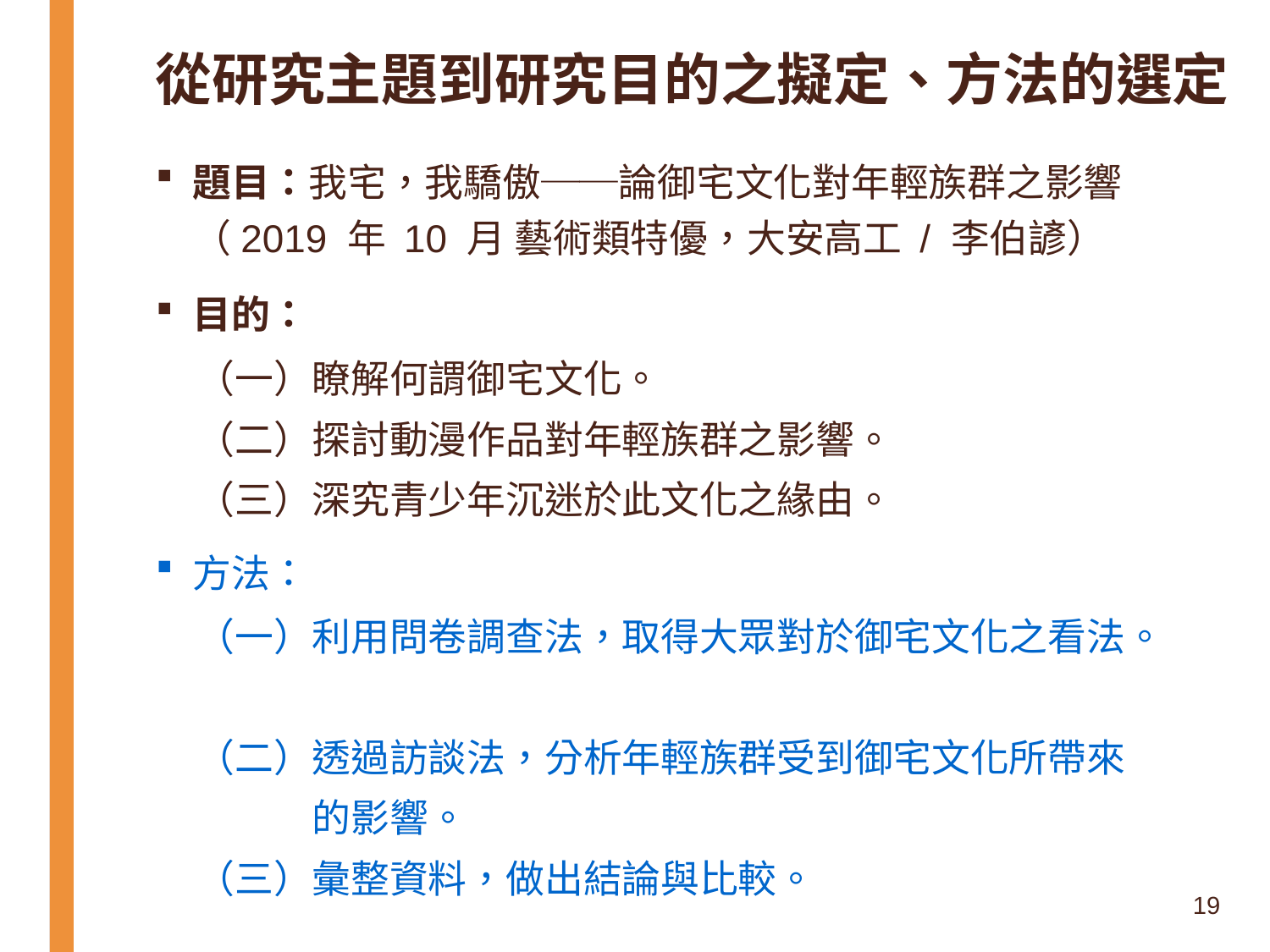

# 從研究主題到研究目的之擬定、方法的選定
題目：我宅，我驕傲──論御宅文化對年輕族群之影響（2019 年 10 月 藝術類特優，大安高工 / 李伯諺）
目的：
（一）瞭解何謂御宅文化。
（二）探討動漫作品對年輕族群之影響。
（三）深究青少年沉迷於此文化之緣由。
方法：
（一）利用問卷調查法，取得大眾對於御宅文化之看法。
（二）透過訪談法，分析年輕族群受到御宅文化所帶來的影響。
（三）彙整資料，做出結論與比較。

19